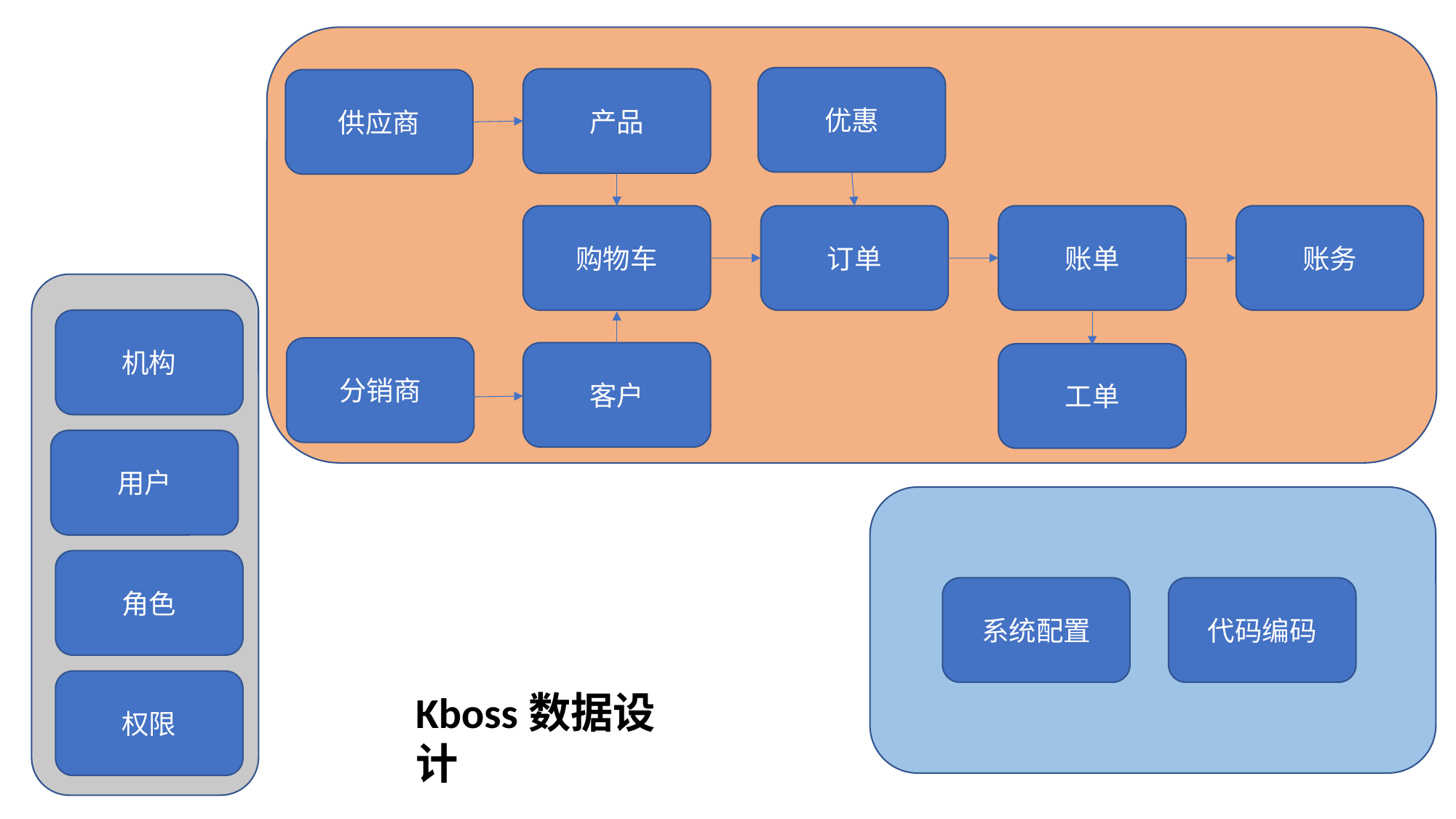

优惠
产品
供应商
账务
账单
订单
购物车

机构
分销商
客户
工单
用户

角色
系统配置
代码编码
权限
Kboss数据设计